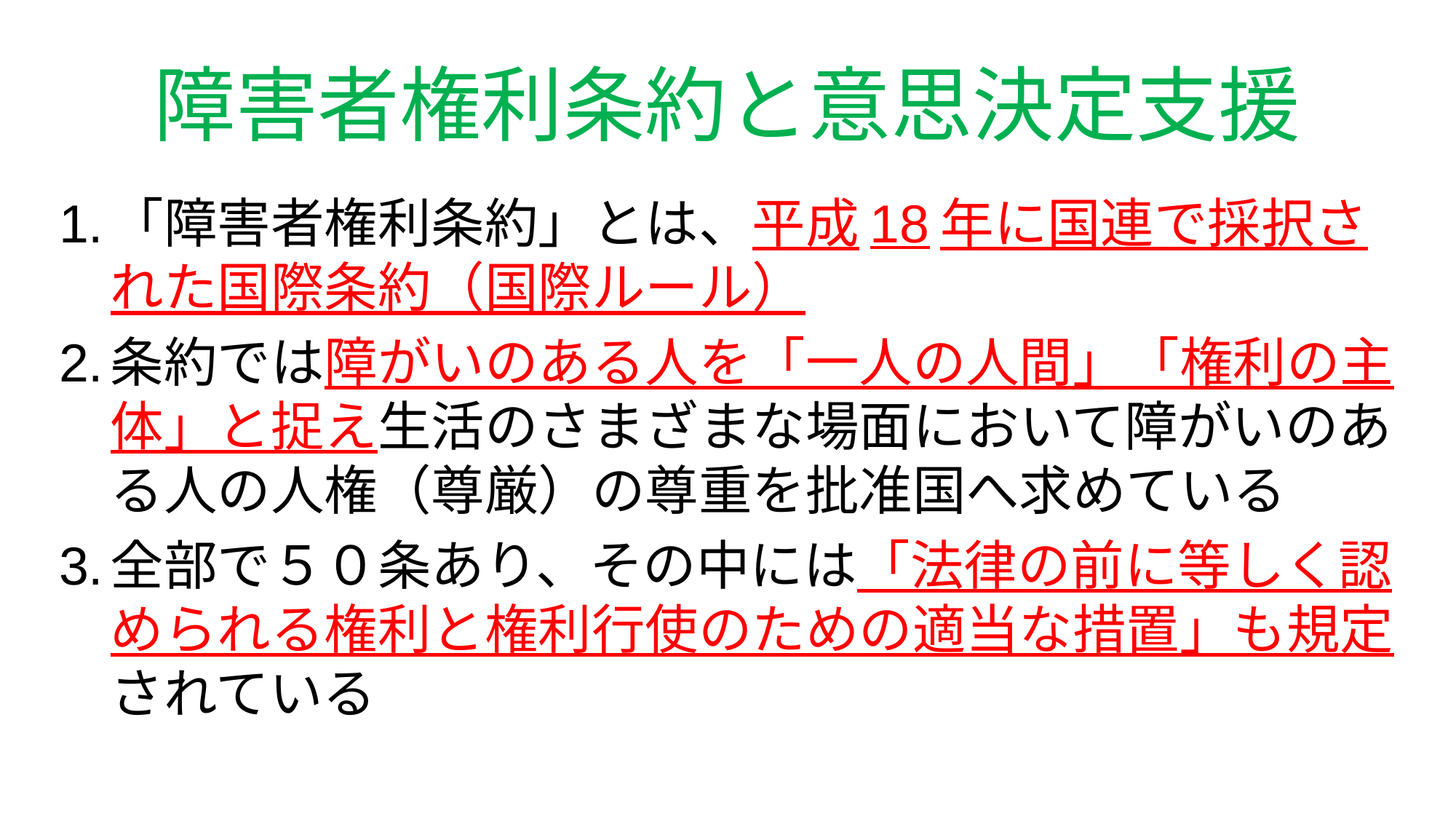

# 障害者権利条約と意思決定支援
「障害者権利条約」とは、平成18年に国連で採択された国際条約（国際ルール）
条約では障がいのある人を「一人の人間」「権利の主体」と捉え生活のさまざまな場面において障がいのある人の人権（尊厳）の尊重を批准国へ求めている
全部で５０条あり、その中には「法律の前に等しく認められる権利と権利行使のための適当な措置」も規定されている